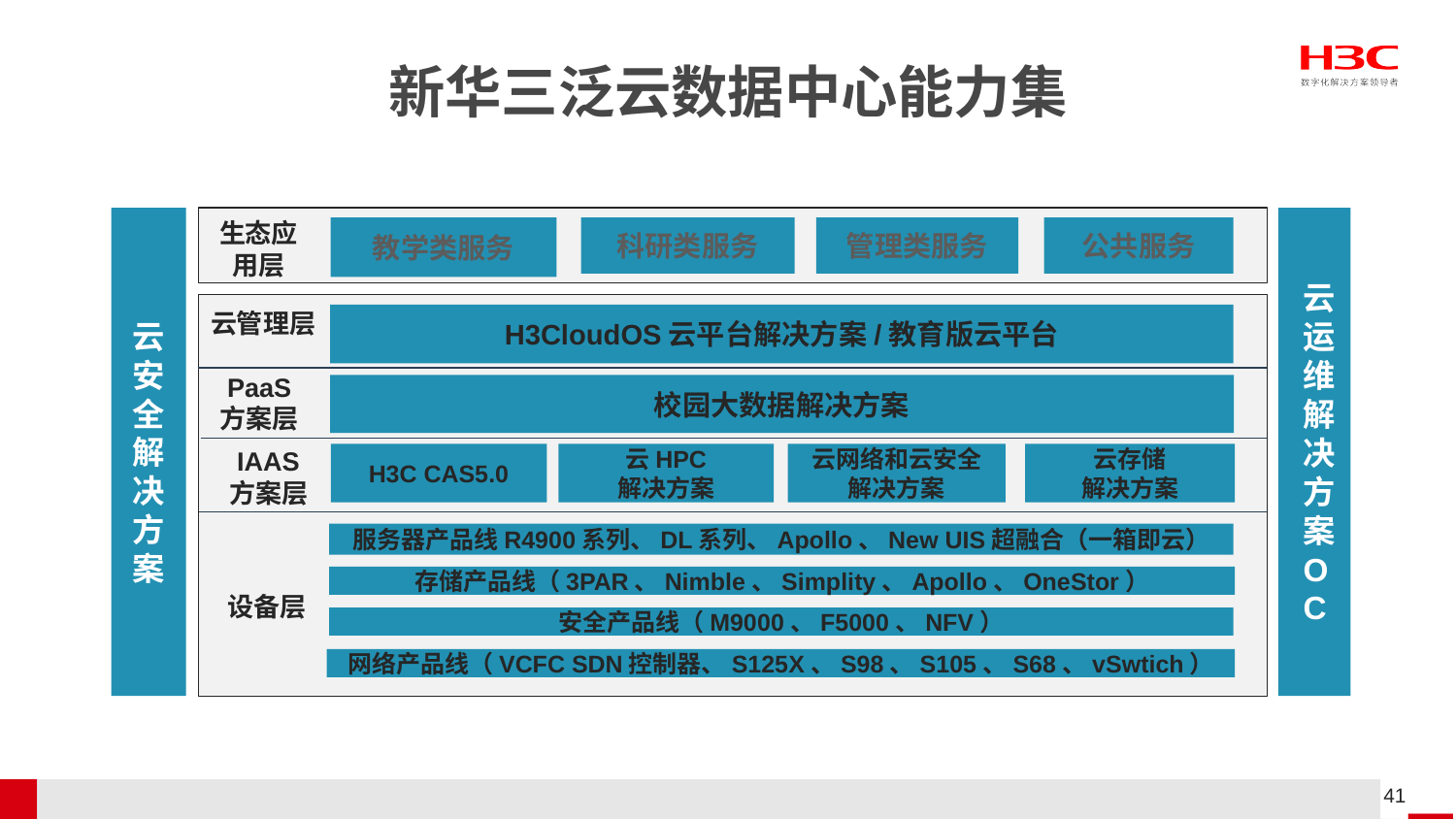

新华三泛云数据中心能力集

生态应
用层
云
安
全
解
决
方
案

教学类服务
科研类服务
管理类服务
公共服务
云运维解决方案OC

云管理层
H3CloudOS云平台解决方案/教育版云平台
PaaS
方案层
校园大数据解决方案
IAAS
方案层
H3C CAS5.0
云HPC
解决方案
云网络和云安全解决方案
云存储
解决方案
服务器产品线R4900系列、DL系列、Apollo、New UIS超融合（一箱即云）
存储产品线（3PAR、Nimble、Simplity、Apollo、OneStor）
设备层
安全产品线（M9000、F5000、NFV）
网络产品线（VCFC SDN控制器、S125X、S98、S105、S68、vSwtich）